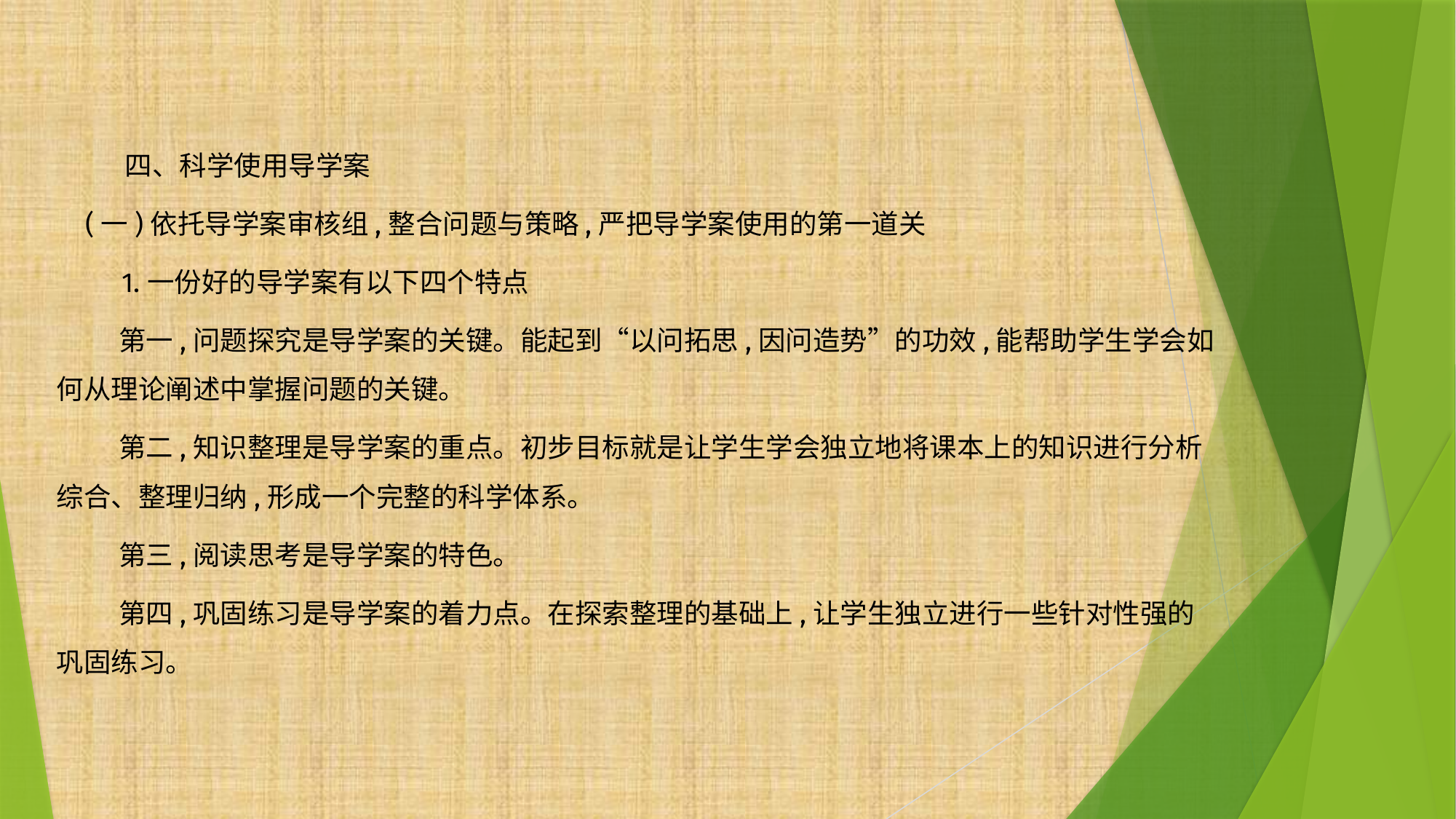

#
          四、科学使用导学案
    (一)依托导学案审核组,整合问题与策略,严把导学案使用的第一道关
         1.一份好的导学案有以下四个特点
         第一,问题探究是导学案的关键。能起到“以问拓思,因问造势”的功效,能帮助学生学会如何从理论阐述中掌握问题的关键。
         第二,知识整理是导学案的重点。初步目标就是让学生学会独立地将课本上的知识进行分析综合、整理归纳,形成一个完整的科学体系。
         第三,阅读思考是导学案的特色。
         第四,巩固练习是导学案的着力点。在探索整理的基础上,让学生独立进行一些针对性强的巩固练习。